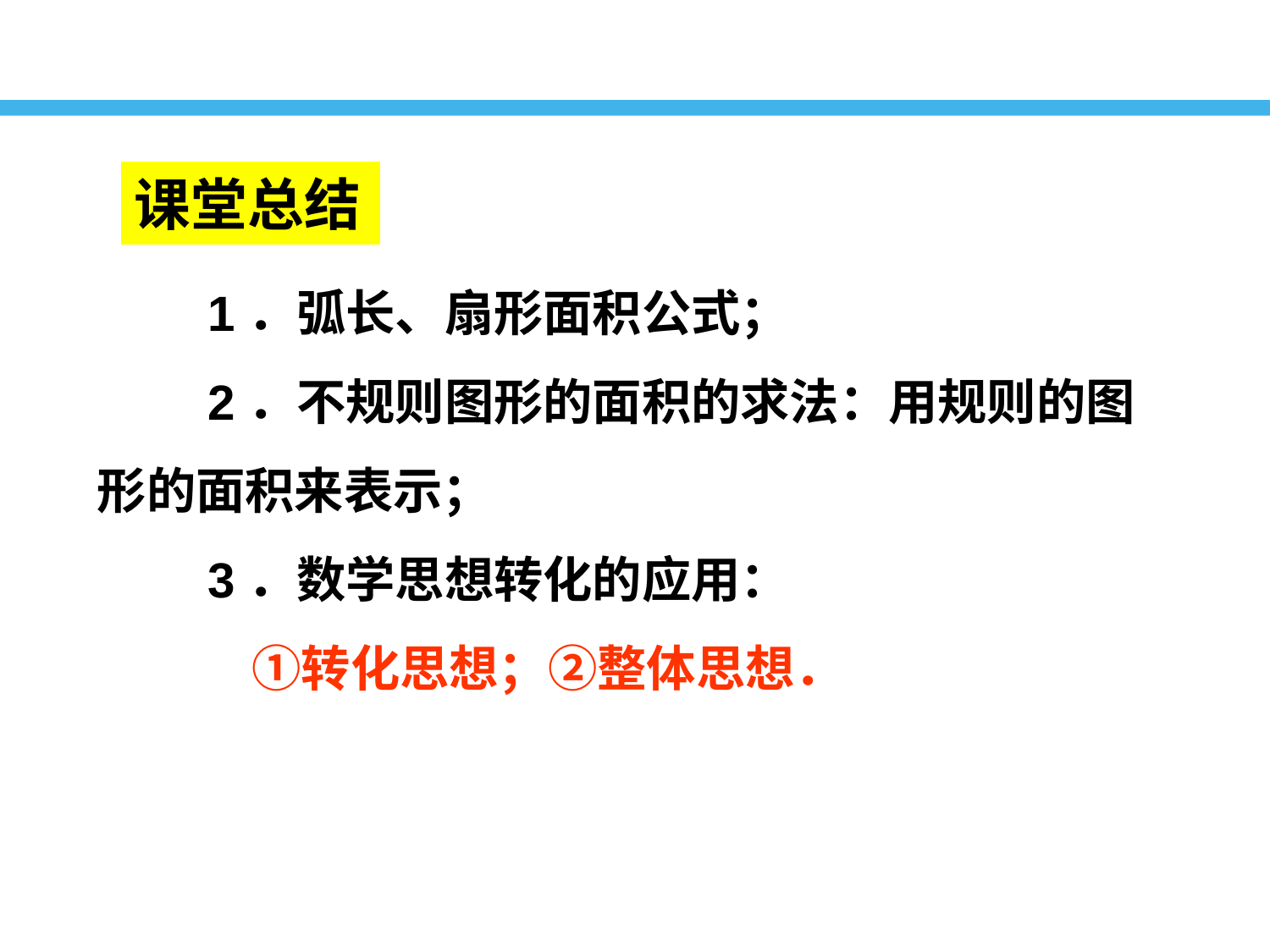

课堂总结
　　1．弧长、扇形面积公式；
　　2．不规则图形的面积的求法：用规则的图形的面积来表示；
　　3．数学思想转化的应用：
　　     ①转化思想；②整体思想．